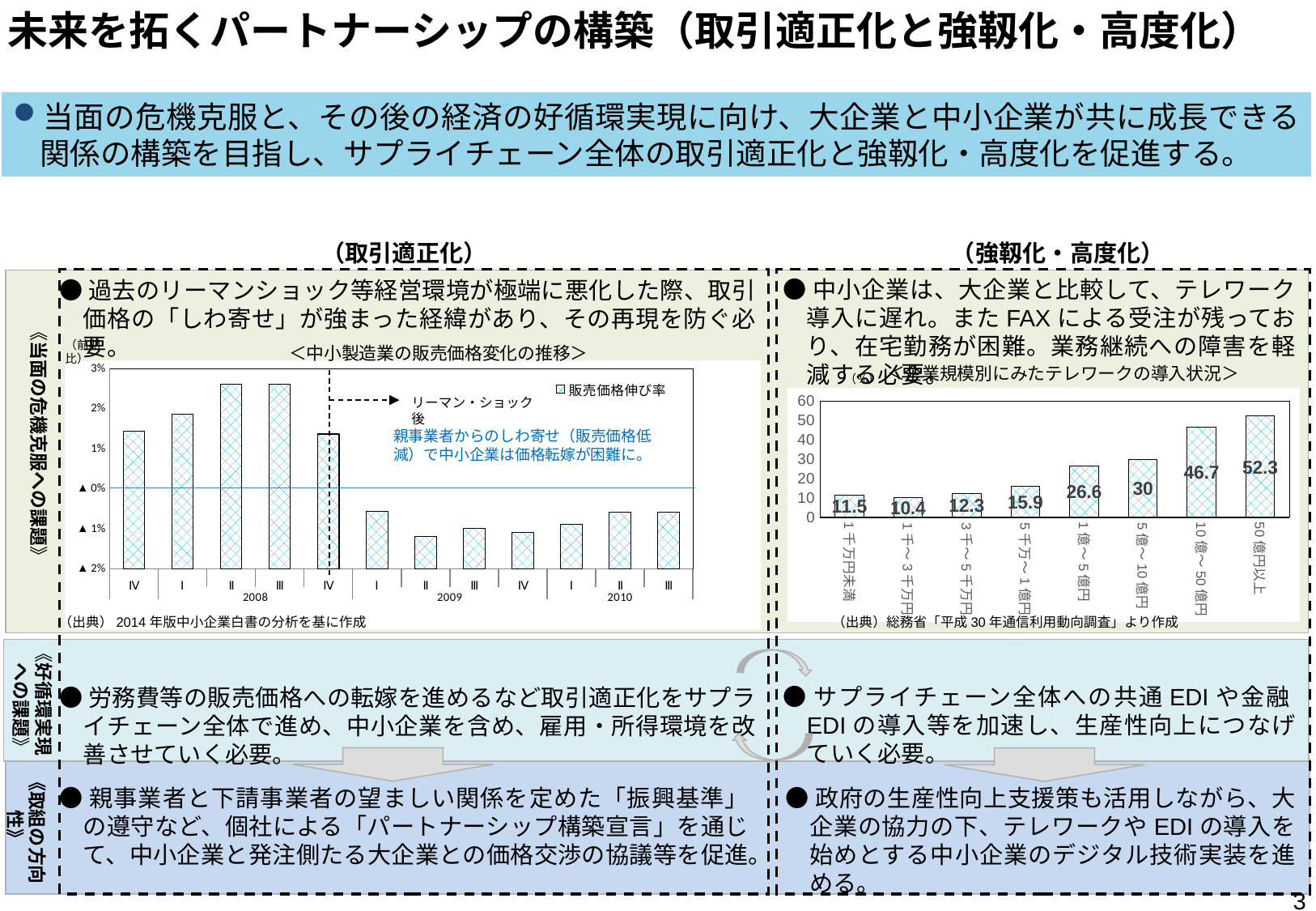

未来を拓くパートナーシップの構築（取引適正化と強靱化・高度化）
当面の危機克服と、その後の経済の好循環実現に向け、大企業と中小企業が共に成長できる関係の構築を目指し、サプライチェーン全体の取引適正化と強靱化・高度化を促進する。
（取引適正化）
（強靱化・高度化）
《当面の危機克服への課題》

●中小企業は、大企業と比較して、テレワーク導入に遅れ。またFAXによる受注が残っており、在宅勤務が困難。業務継続への障害を軽減する必要。

●過去のリーマンショック等経営環境が極端に悪化した際、取引価格の「しわ寄せ」が強まった経緯があり、その再現を防ぐ必要。

＜中小製造業の販売価格変化の推移＞
（前期比）
＜企業規模別にみたテレワークの導入状況＞

### Chart

| Category | 販売価格伸び率 |
|---|---|
| Ⅳ | 0.014358114705852491 |
| Ⅰ | 0.018568680433740038 |
| Ⅱ | 0.02615672744151146 |
| Ⅲ | 0.02615672744151146 |
| Ⅳ | 0.013692394786423687 |
| Ⅰ | -0.0056620992683806045 |
| Ⅱ | -0.011956546706392054 |
| Ⅲ | -0.00989360305288632 |
| Ⅳ | -0.010906003578282909 |
| Ⅰ | -0.008924965030310648 |
| Ⅱ | -0.005865247479933808 |
| Ⅲ | -0.005802659377769982 |
（％）

### Chart

| Category |  |
|---|---|
| 1千万円未満 | 11.5 |
| 1千～3千万円 | 10.4 |
| 3千～5千万円 | 12.3 |
| 5千万～1億円 | 15.9 |
| 1億～5億円 | 26.6 |
| 5億～10億円 | 30.0 |
| 10億～50億円 | 46.7 |
| 50億円以上 | 52.3 |
リーマン・ショック後
親事業者からのしわ寄せ（販売価格低減）で中小企業は価格転嫁が困難に。
《好循環実現
　への課題》
（出典）2014年版中小企業白書の分析を基に作成
（出典）総務省「平成30年通信利用動向調査」より作成

●サプライチェーン全体への共通EDIや金融EDIの導入等を加速し、生産性向上につなげていく必要。
●労務費等の販売価格への転嫁を進めるなど取引適正化をサプライチェーン全体で進め、中小企業を含め、雇用・所得環境を改善させていく必要。

《取組の方向性》

●政府の生産性向上支援策も活用しながら、大企業の協力の下、テレワークやEDIの導入を始めとする中小企業のデジタル技術実装を進める。
●親事業者と下請事業者の望ましい関係を定めた「振興基準」の遵守など、個社による「パートナーシップ構築宣言」を通じて、中小企業と発注側たる大企業との価格交渉の協議等を促進。
3